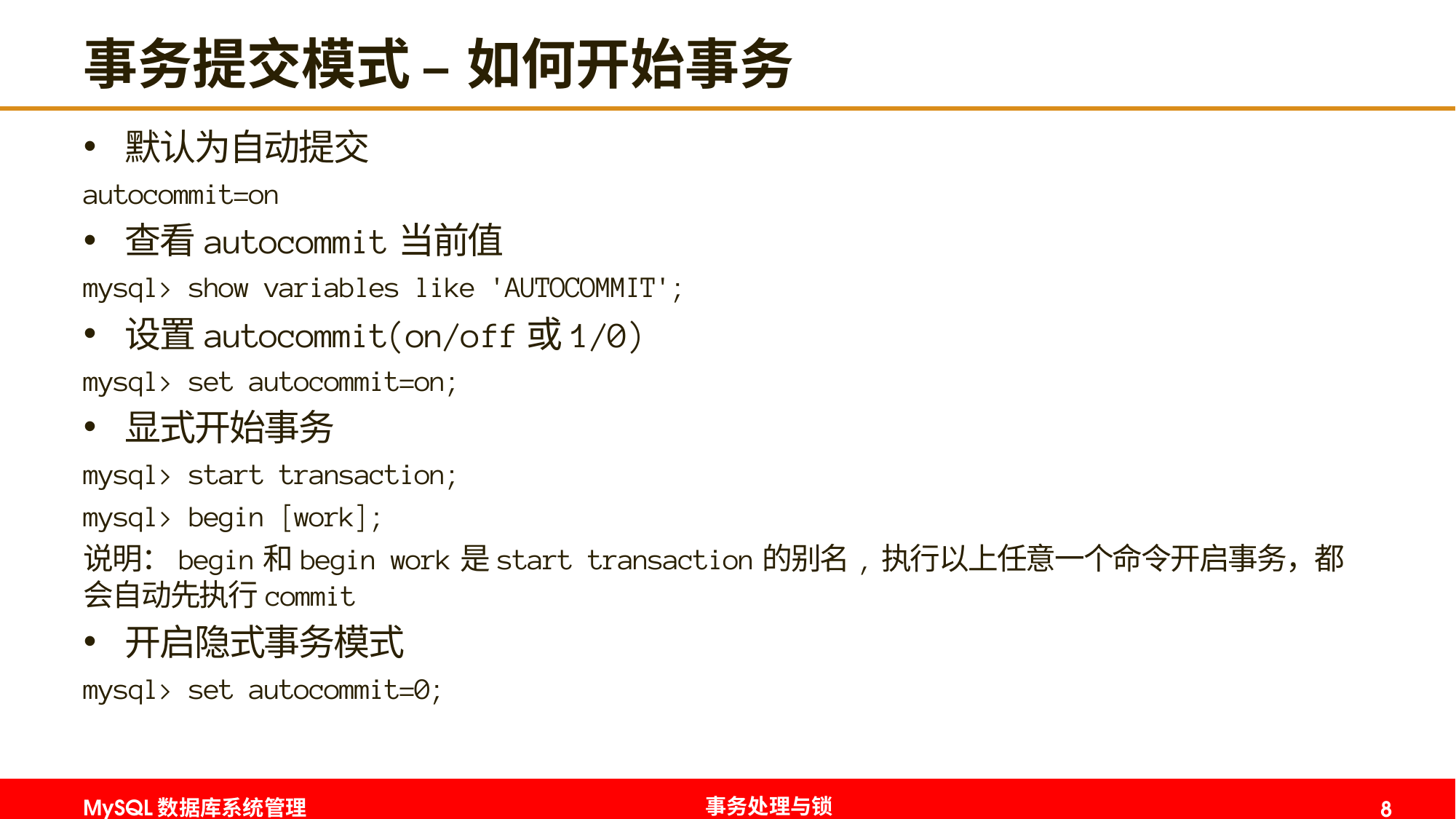

# 事务提交模式-如何开始事务
默认为自动提交
autocommit=on
查看autocommit当前值
mysql> show variables like 'AUTOCOMMIT';
设置autocommit(on/off或1/0)
mysql> set autocommit=on;
显式开始事务
mysql> start transaction;
mysql> begin [work];
说明：begin和begin work是start transaction的别名,执行以上任意一个命令开启事务，都会自动先执行commit
开启隐式事务模式
mysql> set autocommit=0;